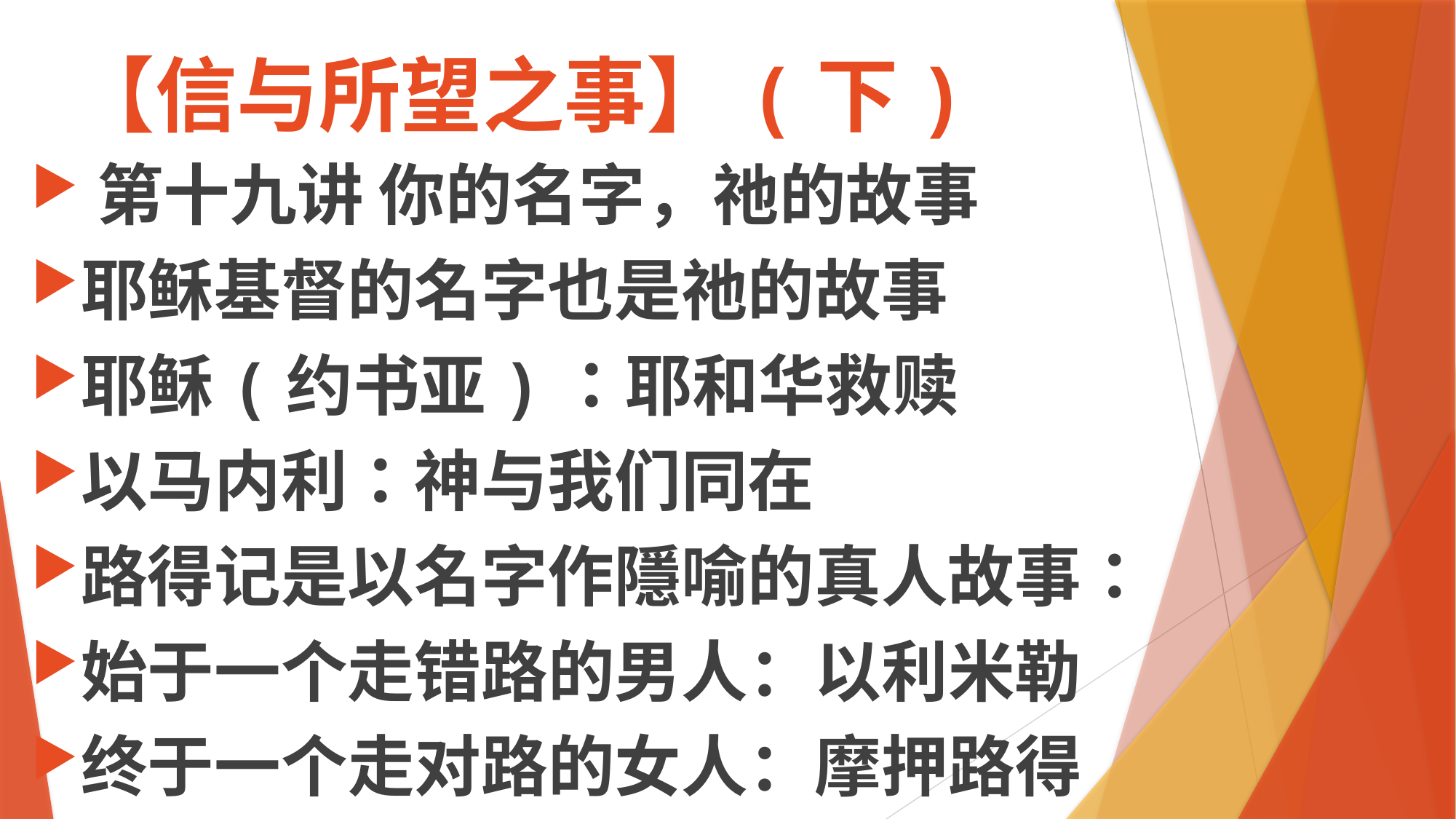

# 【信与所望之事】(下)
​第十九讲 你的名字，祂的故事
耶稣基督的名字也是祂的故事
耶稣(约书亚)：耶和华救赎
以马内利：神与我们同在
路得记是以名字作隱喻的真人故事：
始于一个走错路的男人：以利米勒
终于一个走对路的女人：摩押路得